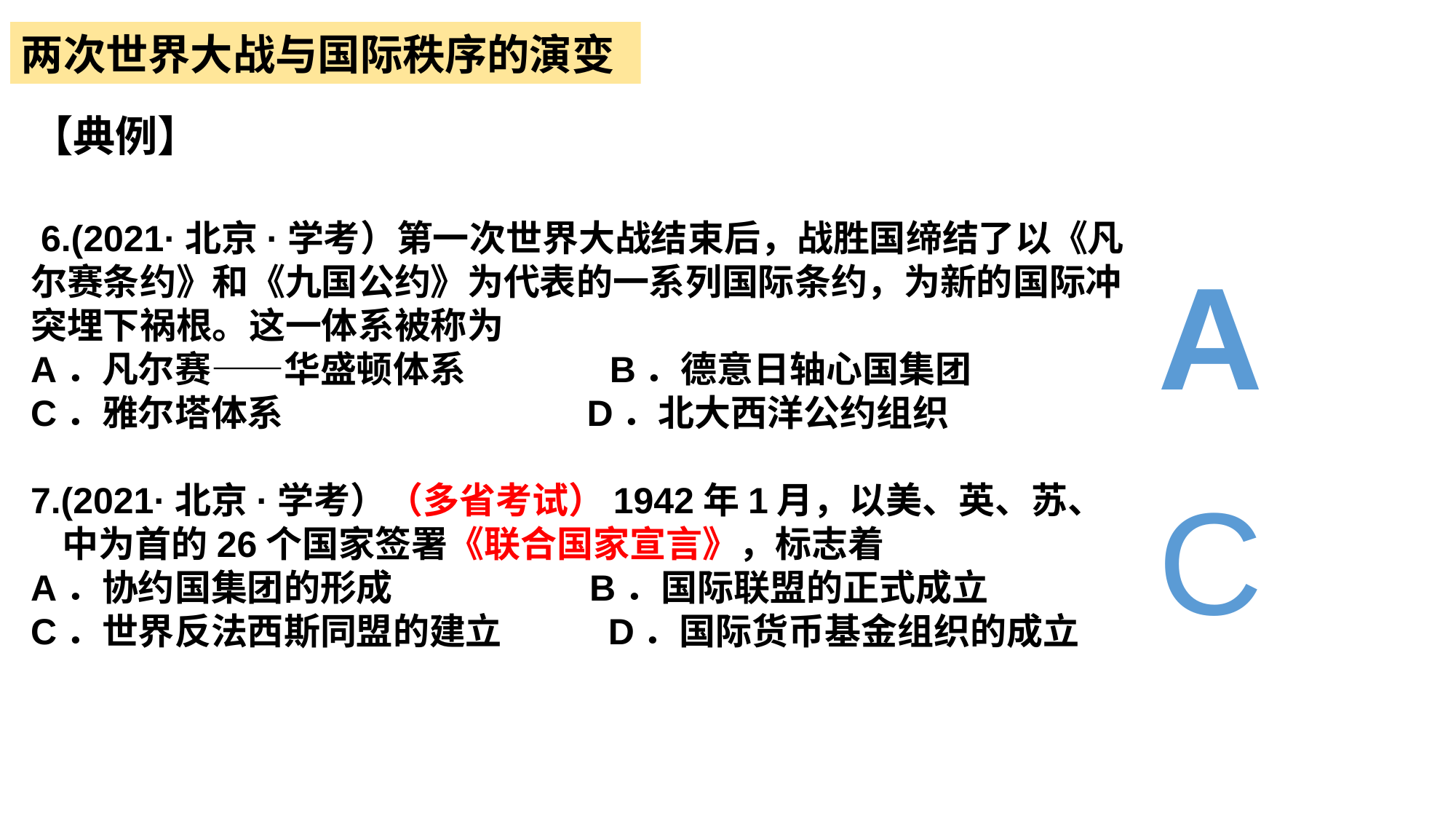

两次世界大战与国际秩序的演变
【典例】
 6.(2021·北京·学考）第一次世界大战结束后，战胜国缔结了以《凡尔赛条约》和《九国公约》为代表的一系列国际条约，为新的国际冲突埋下祸根。这一体系被称为A．凡尔赛——华盛顿体系  	   B．德意日轴心国集团C．雅尔塔体系    	                       D．北大西洋公约组织

7.(2021·北京·学考）（多省考试）1942年1月，以美、英、苏、中为首的26个国家签署《联合国家宣言》，标志着A．协约国集团的形成	          B．国际联盟的正式成立C．世界反法西斯同盟的建立	D．国际货币基金组织的成立

A
C